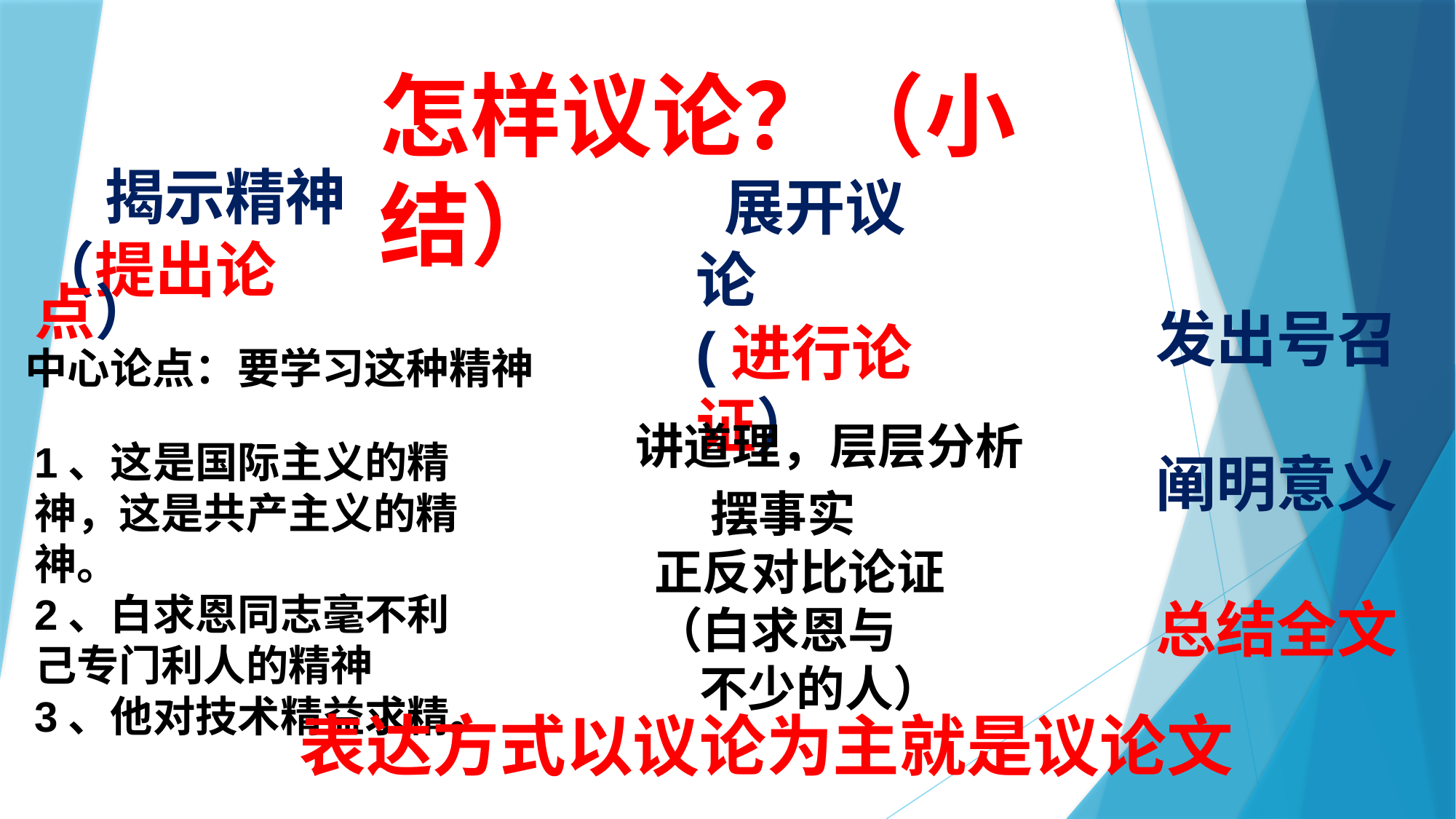

怎样议论？（小结）
 展开议论
(进行论证）
    揭示精神
（提出论点）

# 中心论点：要学习这种精神
发出号召

阐明意义

总结全文

讲道理，层层分析
1、这是国际主义的精神，这是共产主义的精神。
2、白求恩同志毫不利己专门利人的精神
3、他对技术精益求精。

    摆事实
正反对比论证    （白求恩与
   不少的人）

表达方式以议论为主就是议论文